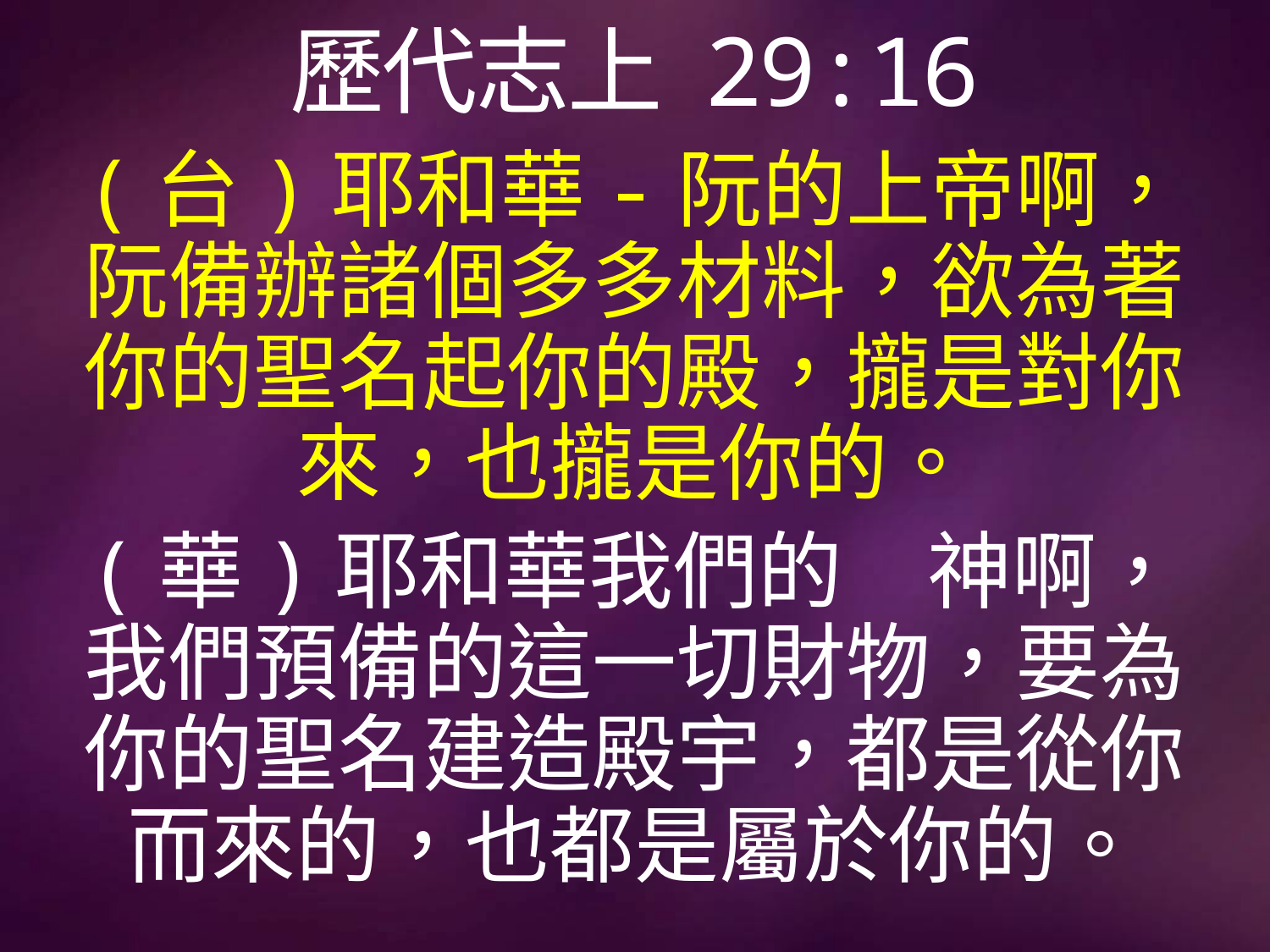

# 歷代志上 29:16
(台)耶和華-阮的上帝啊，阮備辦諸個多多材料，欲為著你的聖名起你的殿，攏是對你來，也攏是你的。
(華)耶和華我們的　神啊，我們預備的這一切財物，要為你的聖名建造殿宇，都是從你而來的，也都是屬於你的。